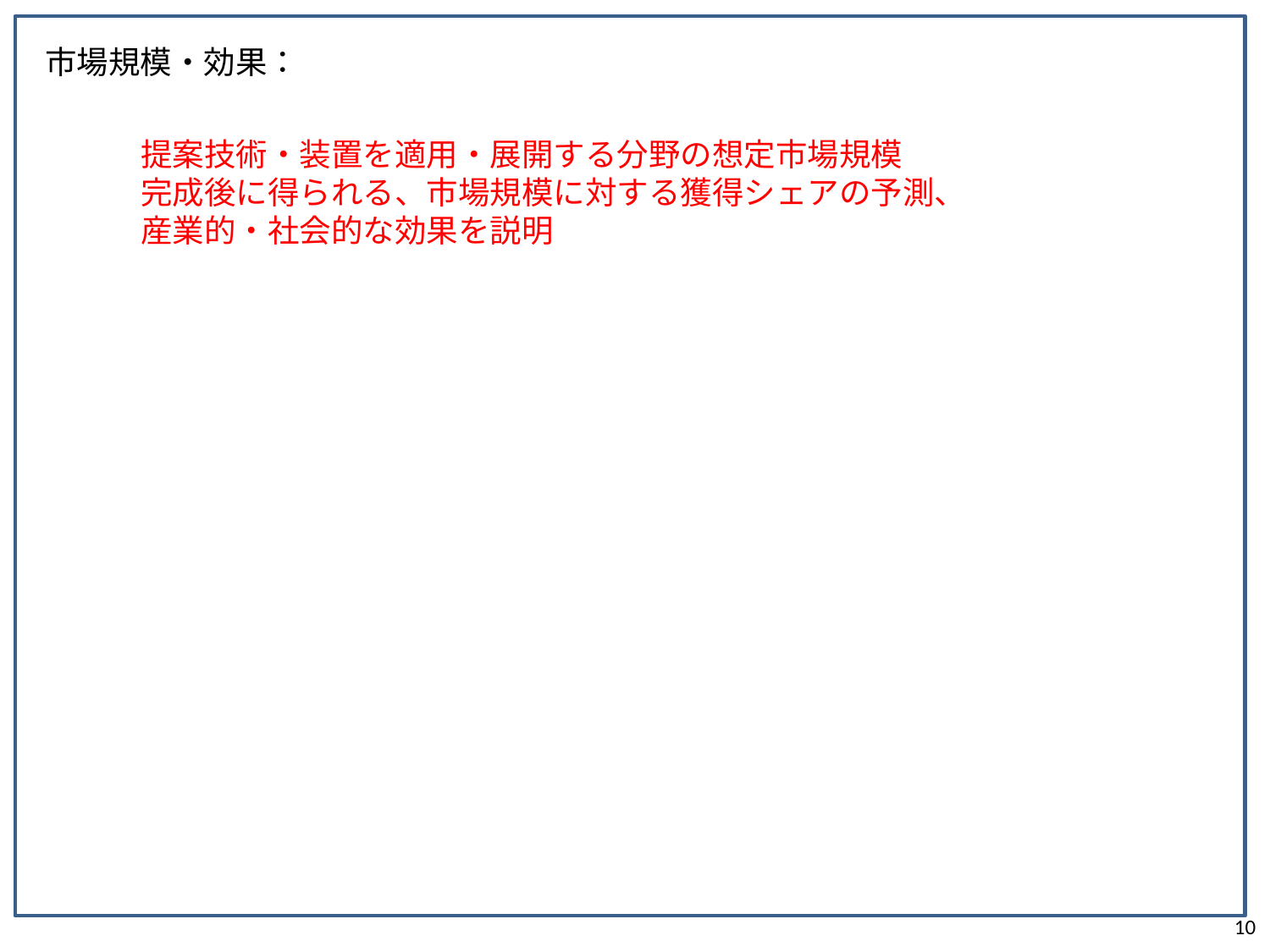

市場規模・効果：
提案技術・装置を適用・展開する分野の想定市場規模
完成後に得られる、市場規模に対する獲得シェアの予測、
産業的・社会的な効果を説明
10